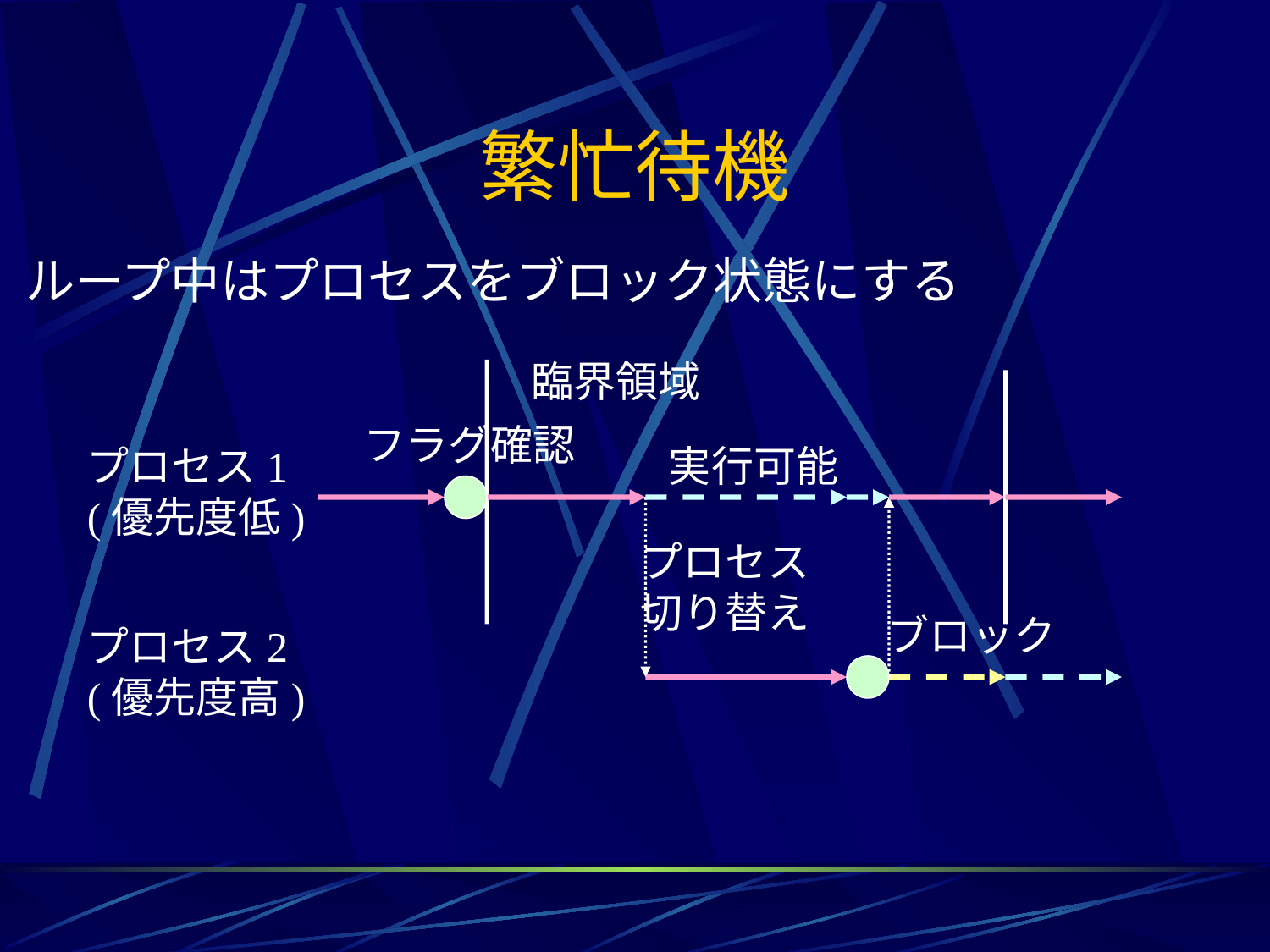

# 繁忙待機
ループ中はプロセスをブロック状態にする
臨界領域

フラグ確認

プロセス1
(優先度低)
実行可能

プロセス
切り替え

ブロック

プロセス2
(優先度高)